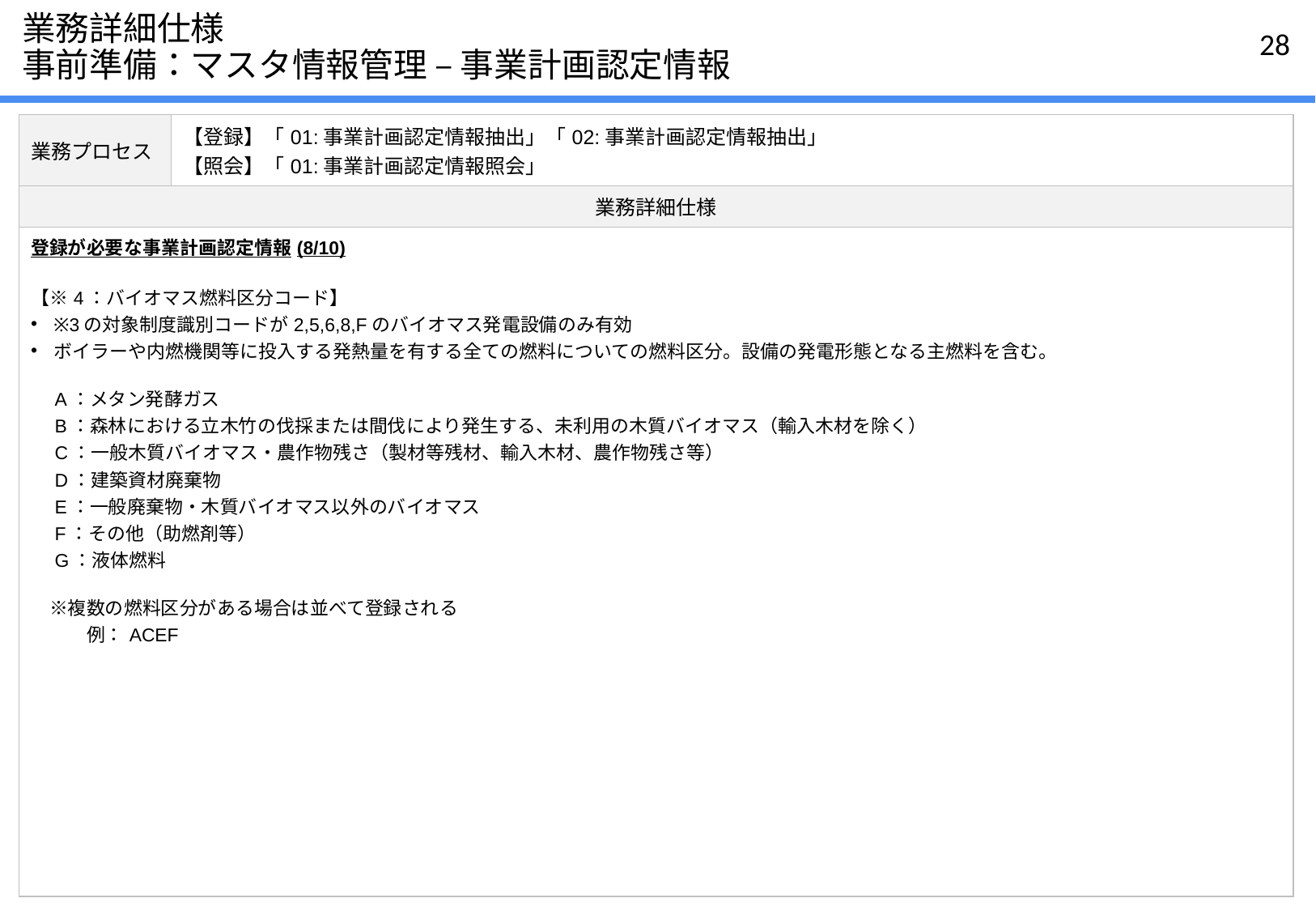

# 業務詳細仕様 事前準備：マスタ情報管理 – 事業計画認定情報
| 業務プロセス | 【登録】「01:事業計画認定情報抽出」「02:事業計画認定情報抽出」 【照会】「01:事業計画認定情報照会」 |
| --- | --- |
| 業務詳細仕様 |  |
| 登録が必要な事業計画認定情報(8/10) 【※4：バイオマス燃料区分コード】 ※3の対象制度識別コードが2,5,6,8,Fのバイオマス発電設備のみ有効 ボイラーや内燃機関等に投入する発熱量を有する全ての燃料についての燃料区分。設備の発電形態となる主燃料を含む。 　A：メタン発酵ガス 　B：森林における立木竹の伐採または間伐により発生する、未利用の木質バイオマス（輸入木材を除く） 　C：一般木質バイオマス・農作物残さ（製材等残材、輸入木材、農作物残さ等） 　D：建築資材廃棄物 　E：一般廃棄物・木質バイオマス以外のバイオマス 　F：その他（助燃剤等） 　G：液体燃料 　※複数の燃料区分がある場合は並べて登録される 　　　例：ACEF |  |